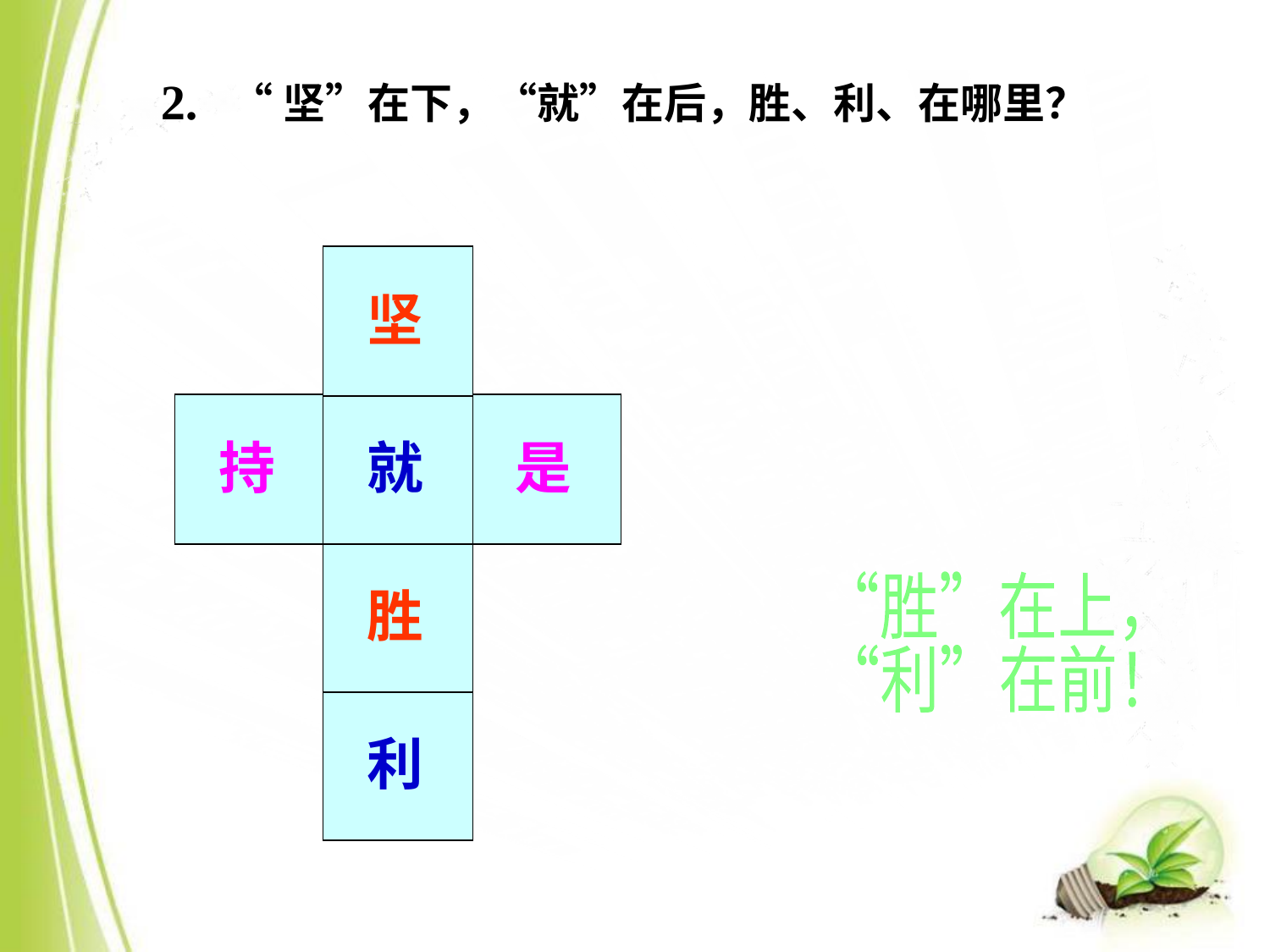

“坚”在下，“就”在后，胜、利、在哪里？
2.

坚

持

就

是

胜

利
“胜”在上，
“利”在前！